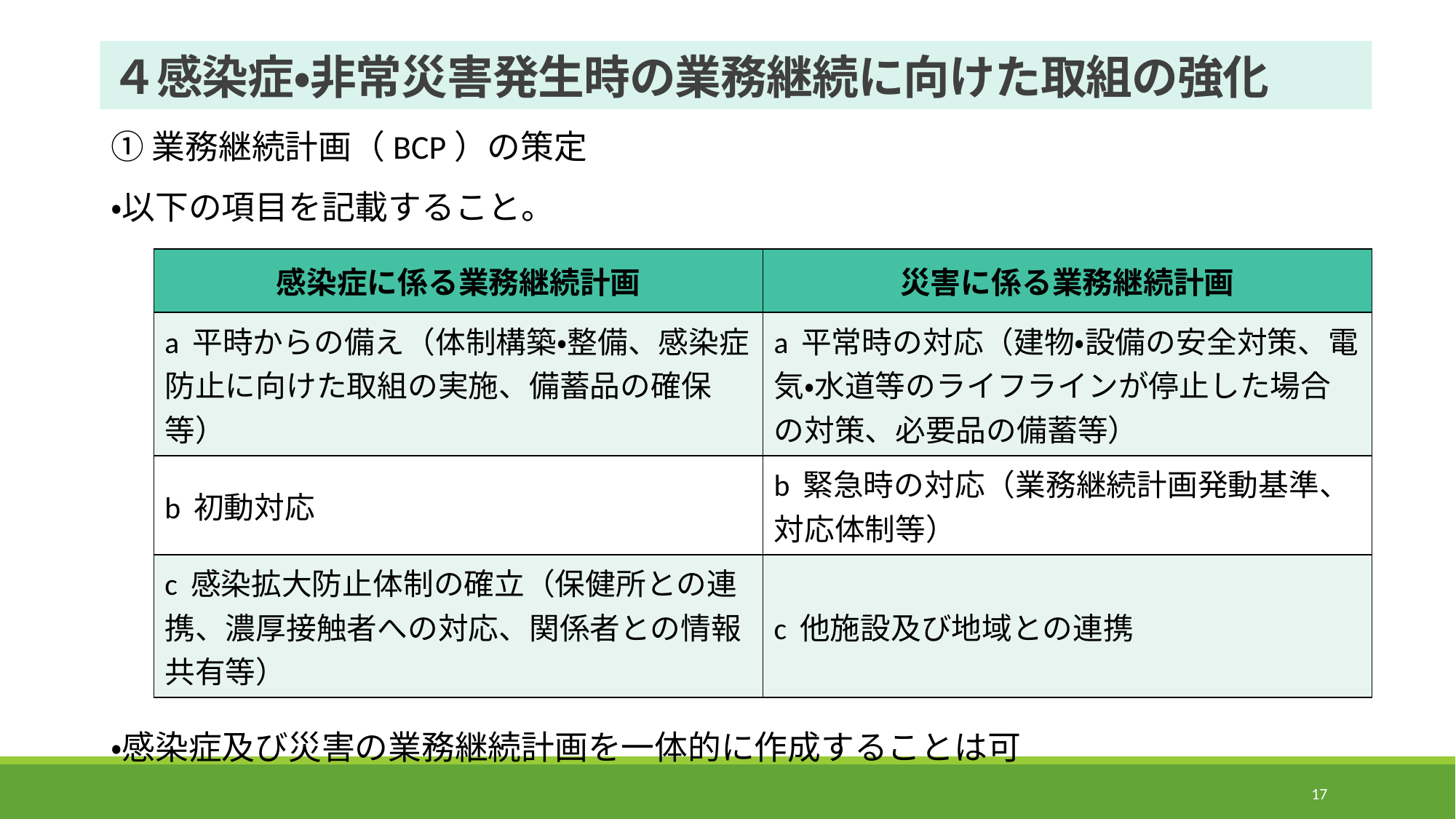

# ４感染症・非常災害発生時の業務継続に向けた取組の強化
①業務継続計画（BCP）の策定
・以下の項目を記載すること。

・感染症及び災害の業務継続計画を一体的に作成することは可
| 感染症に係る業務継続計画 | 災害に係る業務継続計画 |
| --- | --- |
| a 平時からの備え（体制構築・整備、感染症防止に向けた取組の実施、備蓄品の確保等） | a 平常時の対応（建物・設備の安全対策、電気・水道等のライフラインが停止した場合の対策、必要品の備蓄等） |
| b 初動対応 | b 緊急時の対応（業務継続計画発動基準、対応体制等） |
| c 感染拡大防止体制の確立（保健所との連携、濃厚接触者への対応、関係者との情報共有等） | c 他施設及び地域との連携 |
17